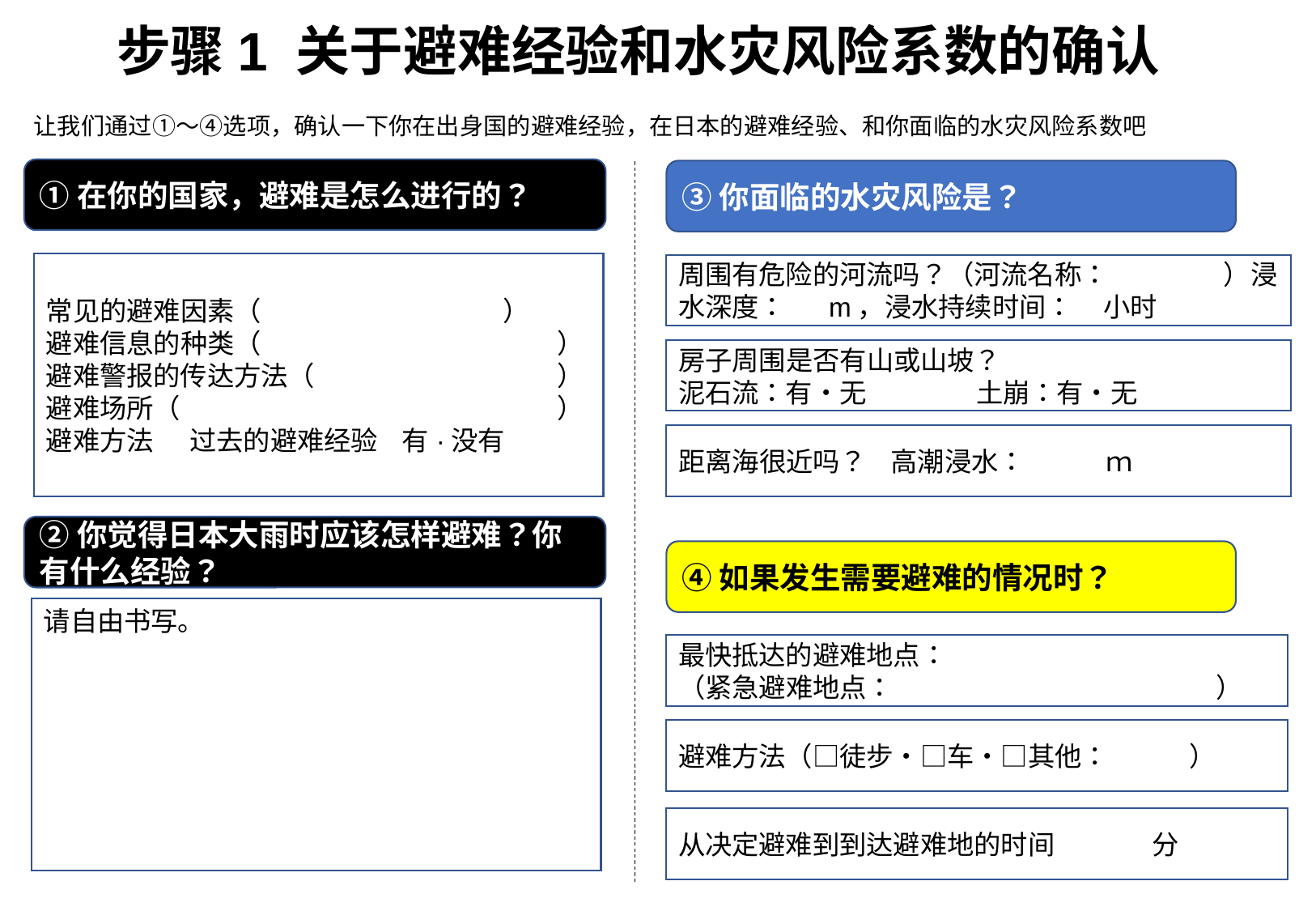

步骤1 关于避难经验和水灾风险系数的确认
让我们通过①～④选项，确认一下你在出身国的避难经验，在日本的避难经验、和你面临的水灾风险系数吧
①在你的国家，避难是怎么进行的？
③你面临的水灾风险是？
常见的避难因素（　　　　　　　　　）
避难信息的种类（　　　　　　　　　　　）
避难警报的传达方法（　　　　　　　　　）
避难场所（　　　　　　　　　　　　　　）
避难方法      过去的避难经验    有·没有
周围有危险的河流吗？（河流名称：                   ）浸水深度：      m，浸水持续时间：     小时
房子周围是否有山或山坡？
泥石流：有・无                  土崩：有・无
距离海很近吗？    高潮浸水：　　　ｍ
②你觉得日本大雨时应该怎样避难？你有什么经验？
④如果发生需要避难的情况时？
请自由书写。
最快抵达的避难地点：
（紧急避难地点：　　　　　　　　　　　　）
避难方法（□徒步・□车・□其他：　　　）
从决定避难到到达避难地的时间                分